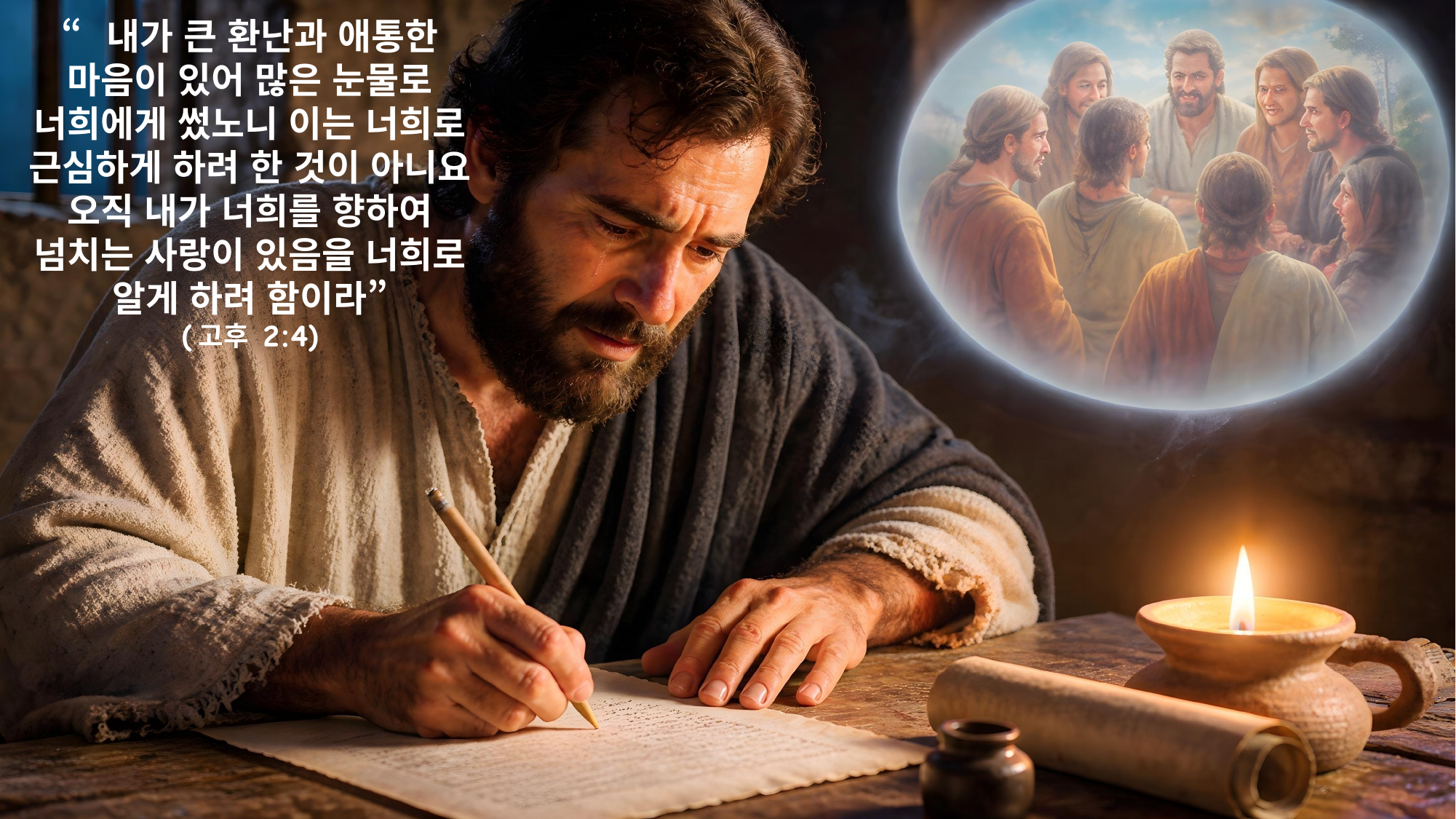

“내가 큰 환난과 애통한 마음이 있어 많은 눈물로 너희에게 썼노니 이는 너희로 근심하게 하려 한 것이 아니요 오직 내가 너희를 향하여 넘치는 사랑이 있음을 너희로 알게 하려 함이라”
(고후 2:4)